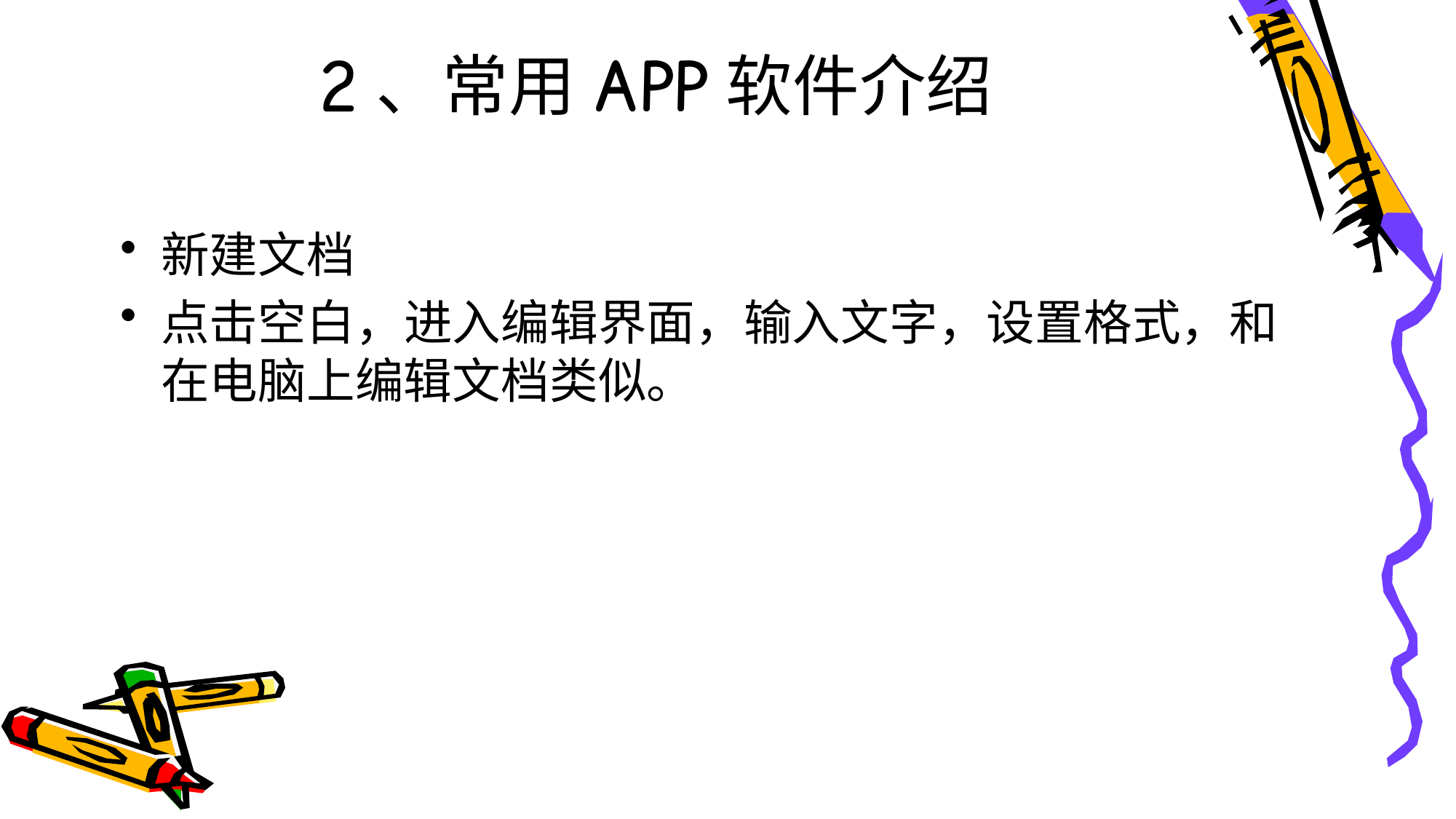

# 2、常用APP软件介绍
新建文档
点击空白，进入编辑界面，输入文字，设置格式，和在电脑上编辑文档类似。